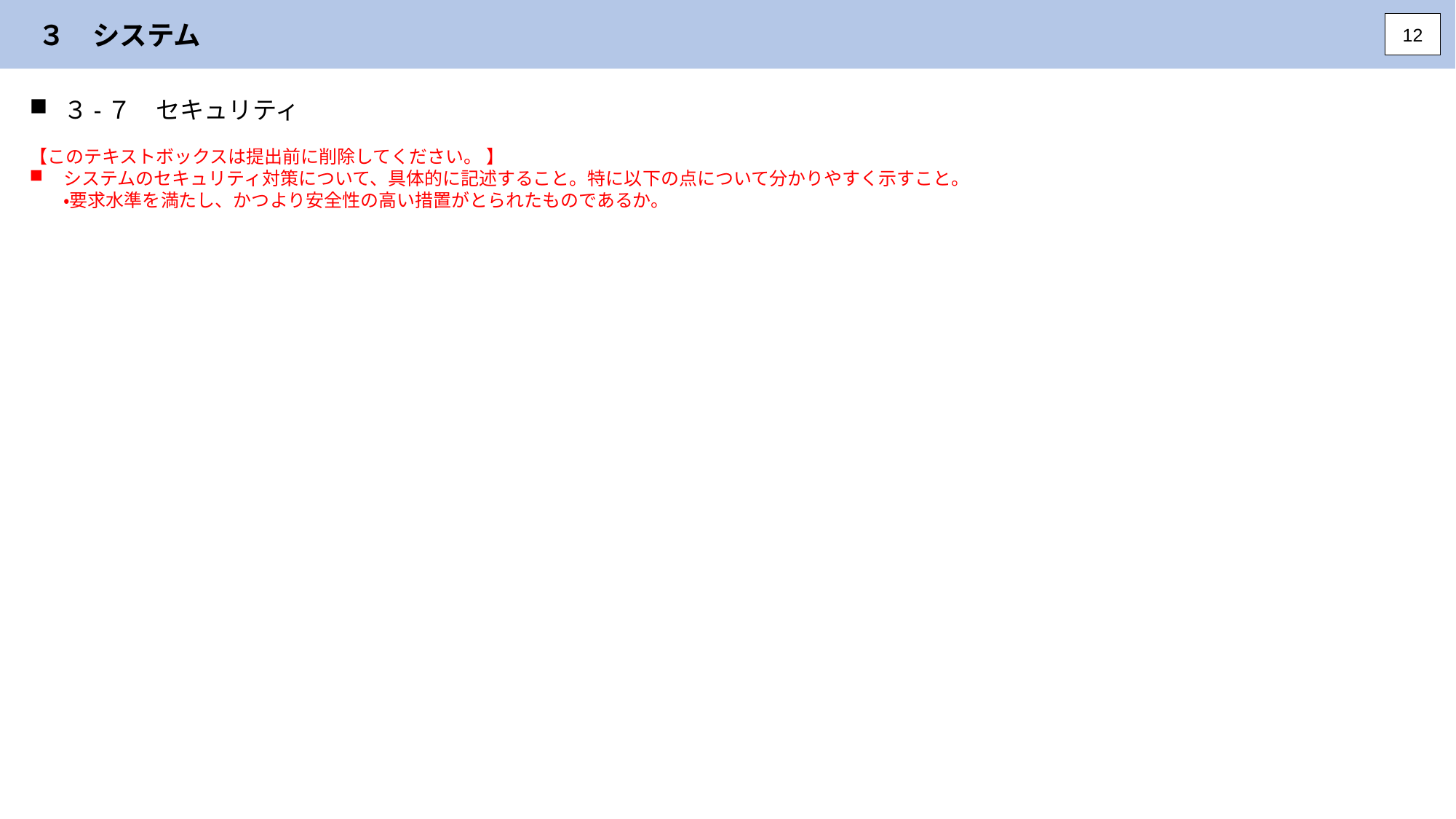

３　システム
12
３-７　セキュリティ
【このテキストボックスは提出前に削除してください。 】
システムのセキュリティ対策について、具体的に記述すること。特に以下の点について分かりやすく示すこと。
・要求水準を満たし、かつより安全性の高い措置がとられたものであるか。